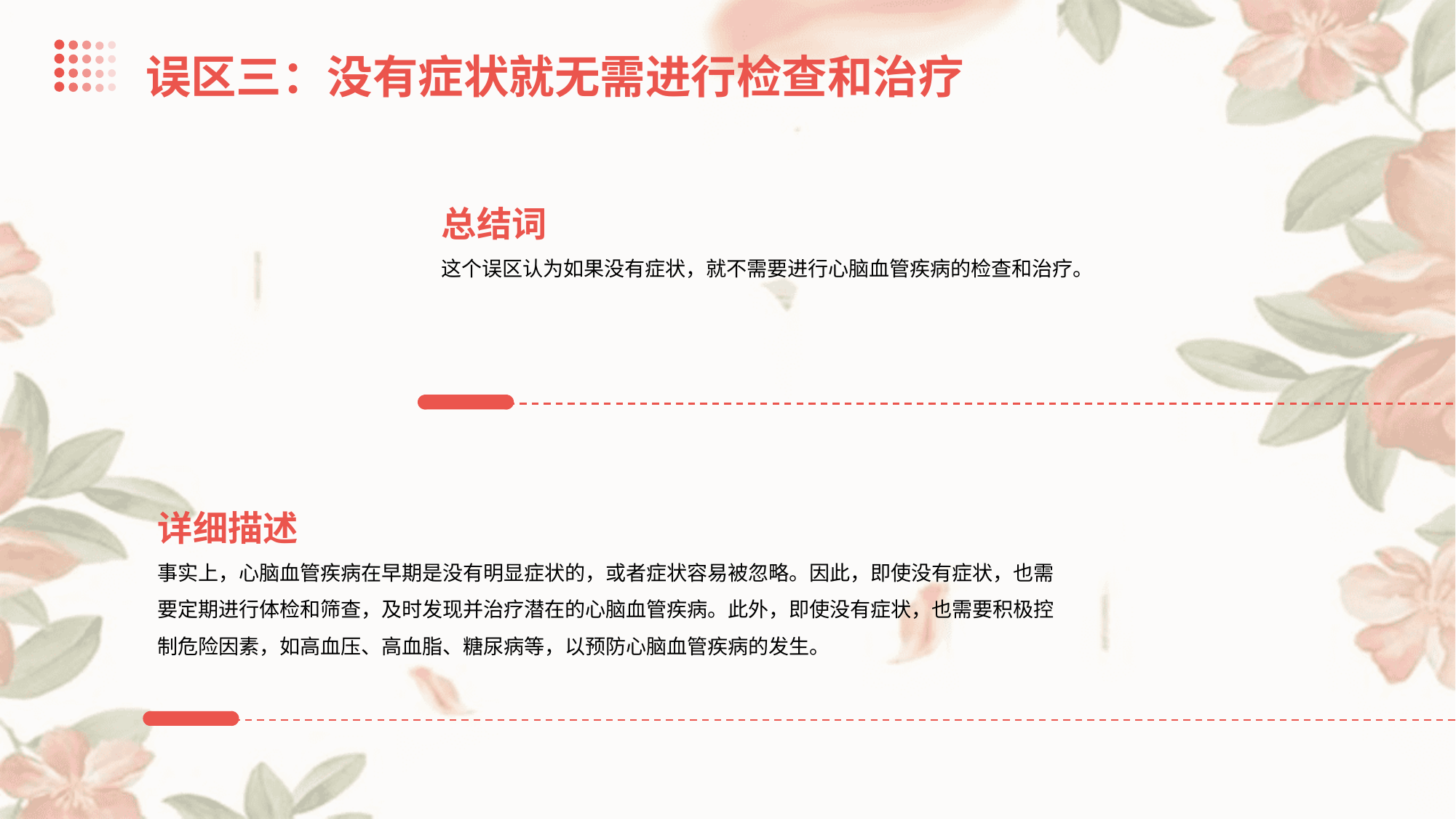

误区三：没有症状就无需进行检查和治疗

总结词
这个误区认为如果没有症状，就不需要进行心脑血管疾病的检查和治疗。

详细描述
事实上，心脑血管疾病在早期是没有明显症状的，或者症状容易被忽略。因此，即使没有症状，也需要定期进行体检和筛查，及时发现并治疗潜在的心脑血管疾病。此外，即使没有症状，也需要积极控制危险因素，如高血压、高血脂、糖尿病等，以预防心脑血管疾病的发生。